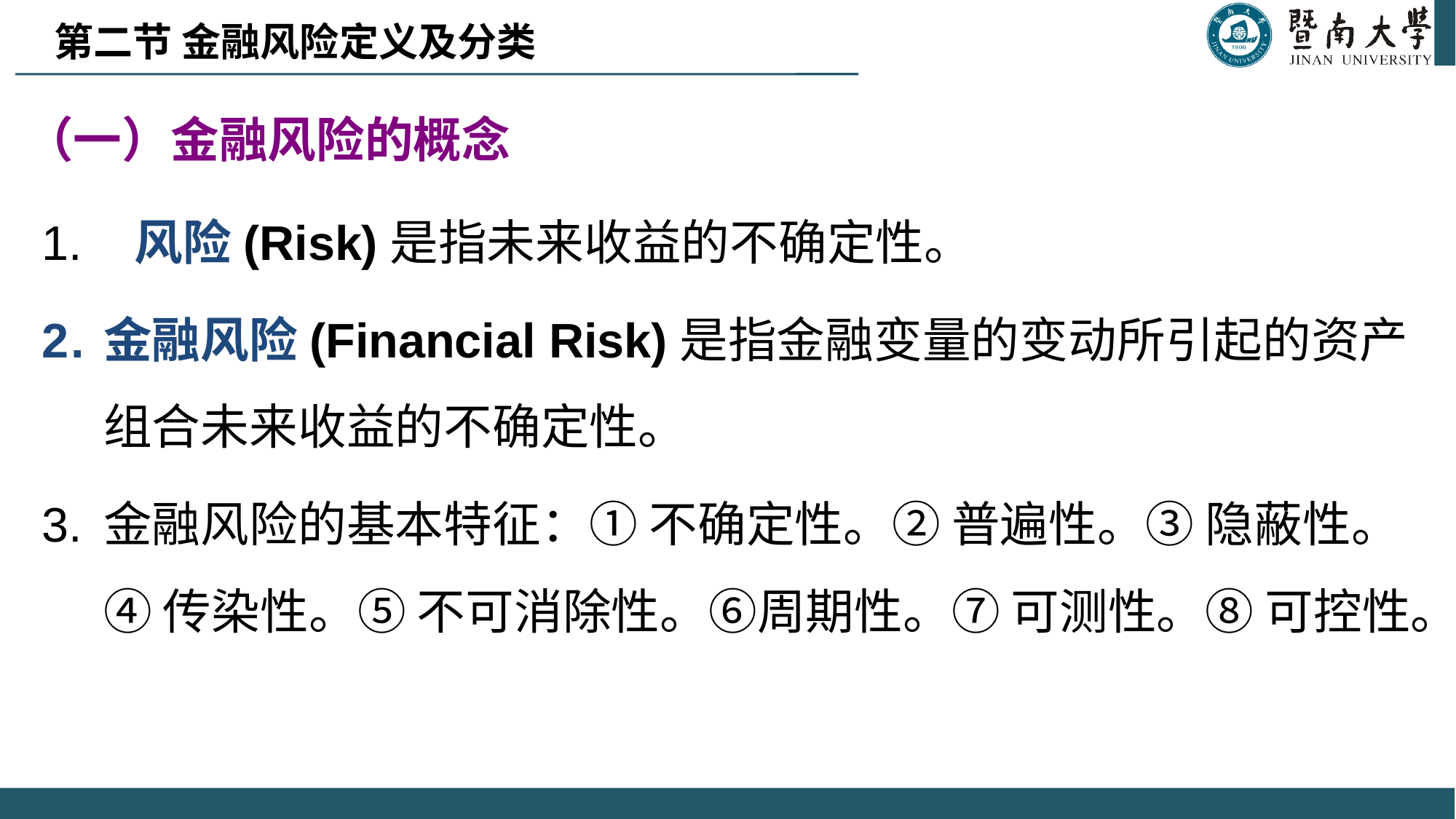

第二节 金融风险定义及分类
# （一）金融风险的概念
1.   风险(Risk)是指未来收益的不确定性。
金融风险(Financial Risk)是指金融变量的变动所引起的资产组合未来收益的不确定性。
金融风险的基本特征：① 不确定性。② 普遍性。③ 隐蔽性。④ 传染性。⑤ 不可消除性。⑥周期性。⑦ 可测性。⑧ 可控性。